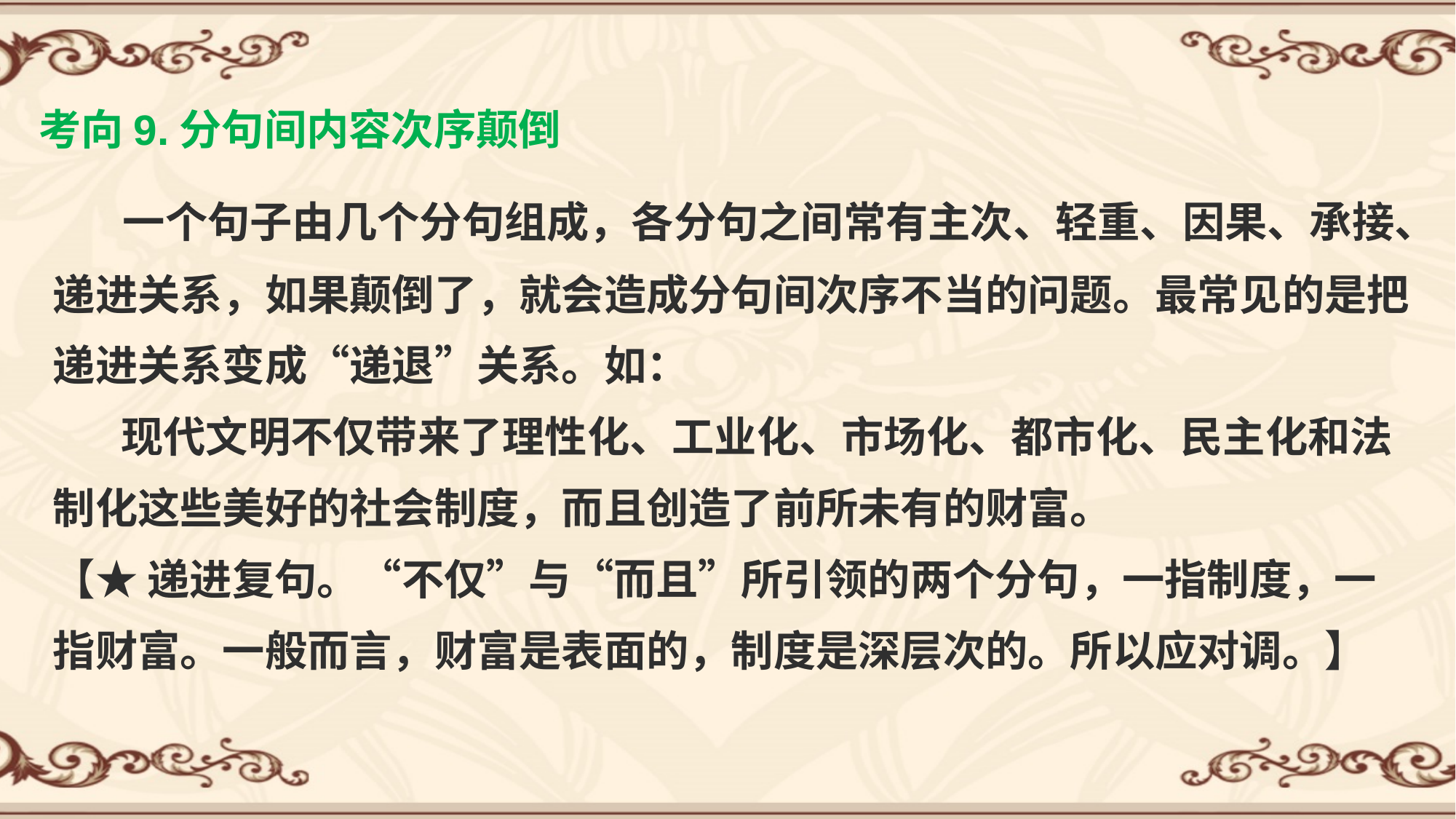

考向9.分句间内容次序颠倒
      一个句子由几个分句组成，各分句之间常有主次、轻重、因果、承接、递进关系，如果颠倒了，就会造成分句间次序不当的问题。最常见的是把递进关系变成“递退”关系。如：
      现代文明不仅带来了理性化、工业化、市场化、都市化、民主化和法制化这些美好的社会制度，而且创造了前所未有的财富。
【★ 递进复句。“不仅”与“而且”所引领的两个分句，一指制度，一指财富。一般而言，财富是表面的，制度是深层次的。所以应对调。】